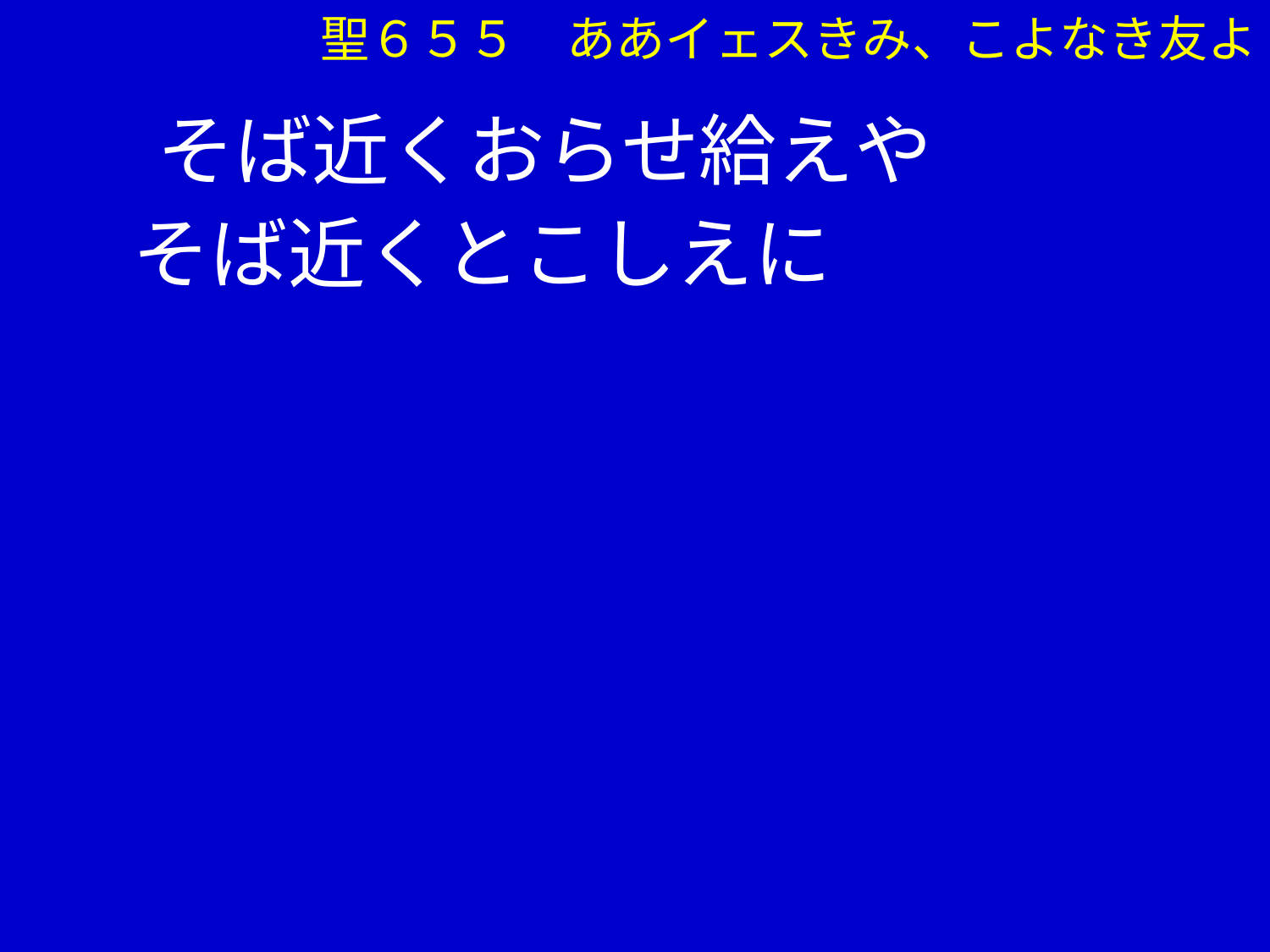

聖６５５　ああイェスきみ、こよなき友よ
　 そば近くおらせ給えや
   そば近くとこしえに